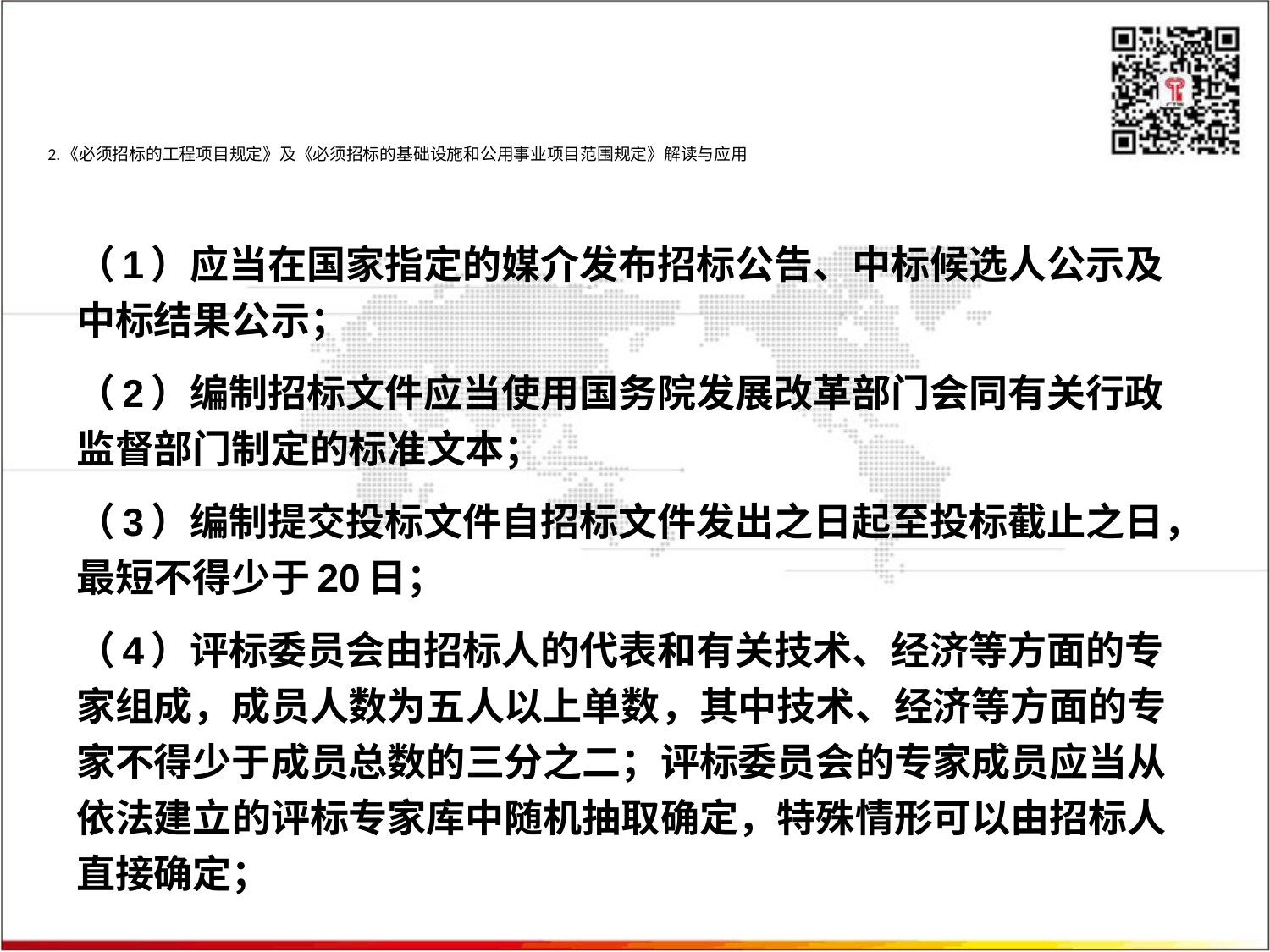

# 2.《必须招标的工程项目规定》及《必须招标的基础设施和公用事业项目范围规定》解读与应用
（1）应当在国家指定的媒介发布招标公告、中标候选人公示及中标结果公示；
（2）编制招标文件应当使用国务院发展改革部门会同有关行政监督部门制定的标准文本；
（3）编制提交投标文件自招标文件发出之日起至投标截止之日，最短不得少于20日；
（4）评标委员会由招标人的代表和有关技术、经济等方面的专家组成，成员人数为五人以上单数，其中技术、经济等方面的专家不得少于成员总数的三分之二；评标委员会的专家成员应当从依法建立的评标专家库中随机抽取确定，特殊情形可以由招标人直接确定；